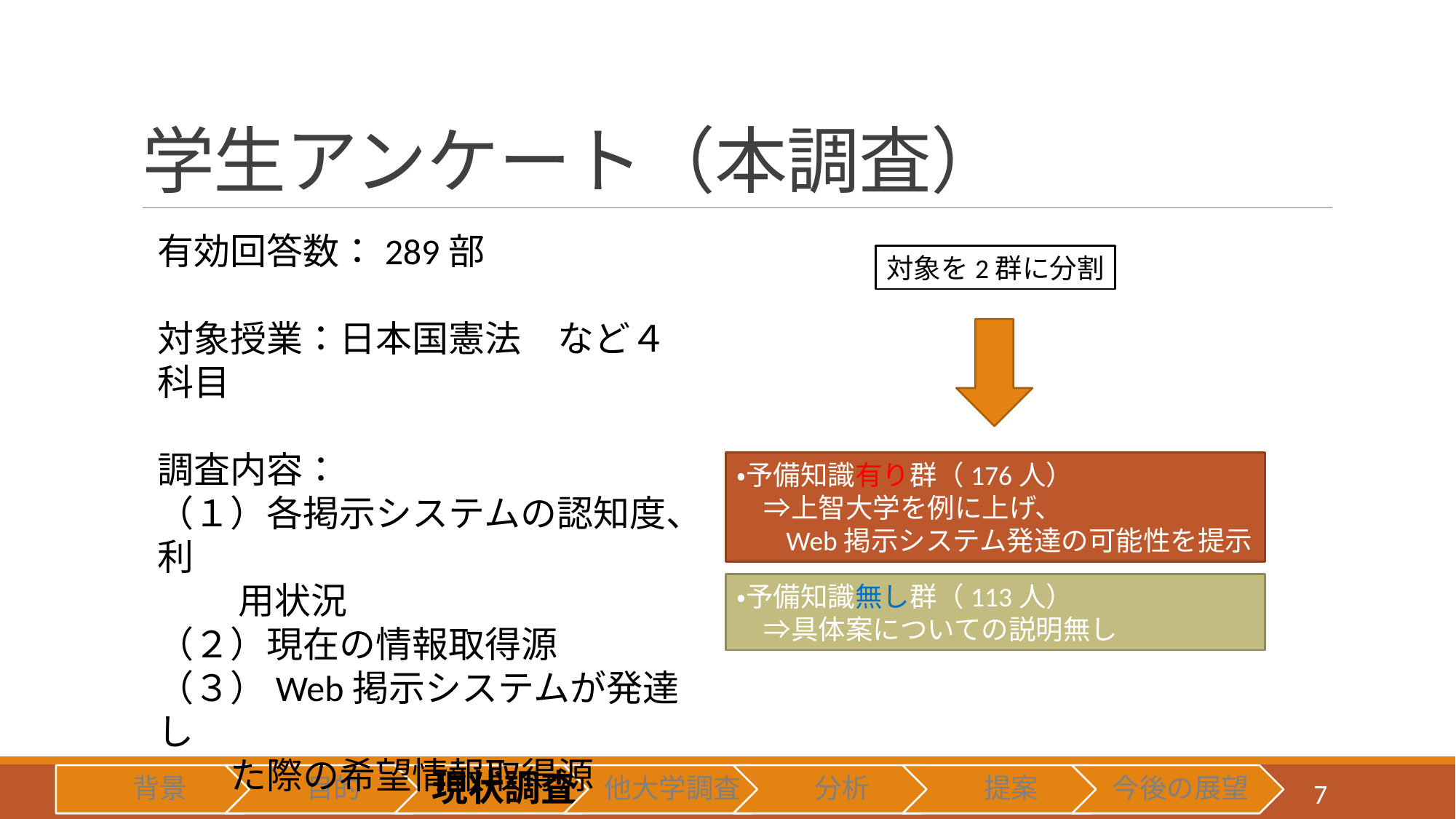

# 学生アンケート（本調査）
有効回答数：289部

対象授業：日本国憲法　など４科目

調査内容：
（１）各掲示システムの認知度、利
　　 用状況
（２）現在の情報取得源
（３）Web掲示システムが発達し
　　た際の希望情報取得源
対象を2群に分割

・予備知識有り群（176人）
　⇒上智大学を例に上げ、
        Web掲示システム発達の可能性を提示
・予備知識無し群（113人）
　⇒具体案についての説明無し
背景
目的
現状調査
他大学調査
分析
提案
今後の展望
7